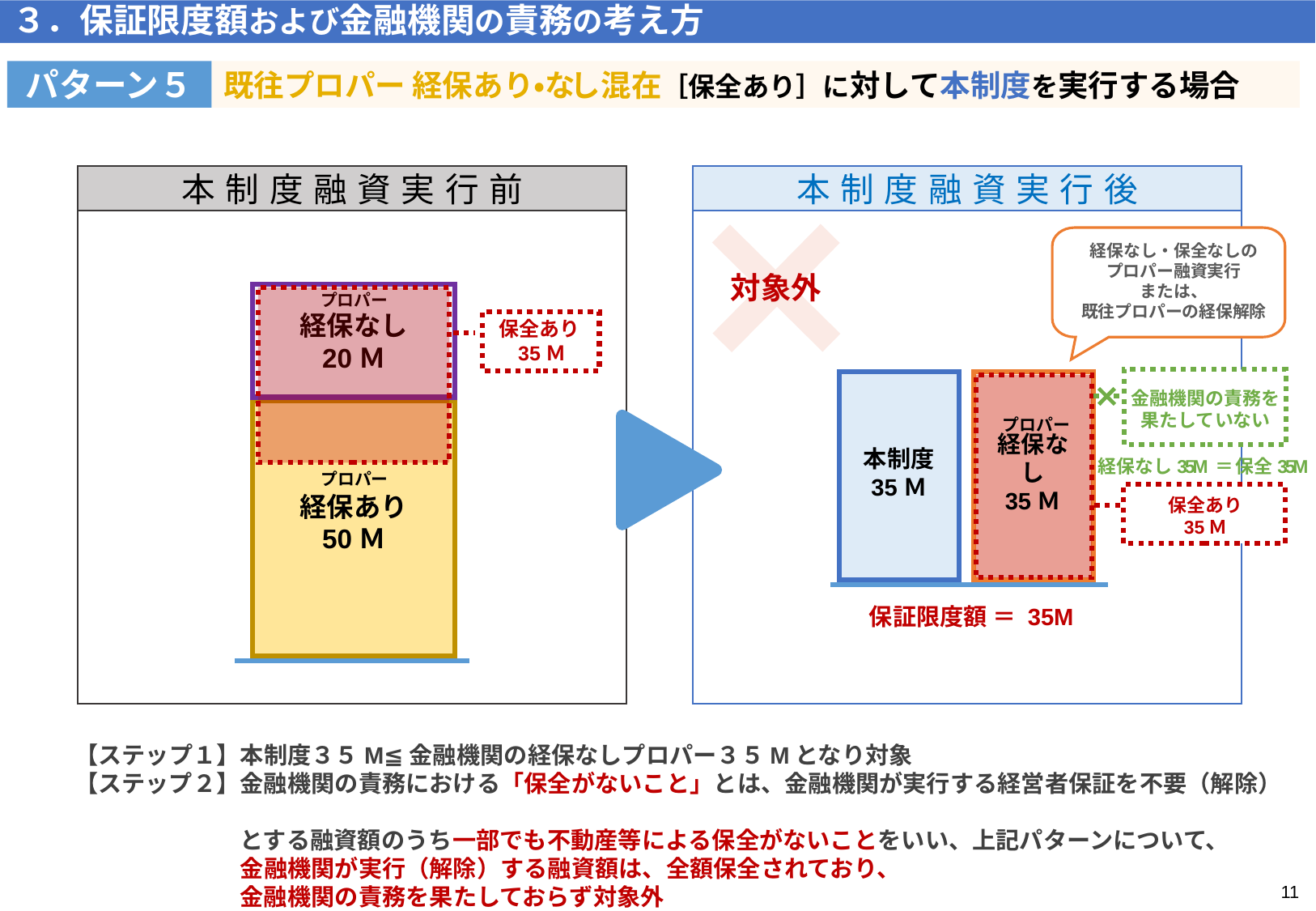

３．保証限度額および金融機関の責務の考え方
パターン５
既往プロパー 経保あり・なし混在［保全あり］に対して本制度を実行する場合
本制度融資実行前

本制度融資実行後

対象外

経保なし・保全なしの
プロパー融資実行
または、
既往プロパーの経保解除
プロパー
経保なし
20Ｍ

保全あり35Ｍ

金融機関の責務を
果たしていない

経保あり
50Ｍ

プロパー

本制度
35Ｍ
経保なし
35Ｍ
経保なし35M ＝ 保全35M
プロパー

保全あり
35Ｍ
保証限度額 ＝ 35M
【ステップ１】本制度３５M≦金融機関の経保なしプロパー３５Mとなり対象
【ステップ２】金融機関の責務における「保全がないこと」とは、金融機関が実行する経営者保証を不要（解除）
　　　　　　　とする融資額のうち一部でも不動産等による保全がないことをいい、上記パターンについて、
　　　　　　　金融機関が実行（解除）する融資額は、全額保全されており、
　　　　　　　金融機関の責務を果たしておらず対象外
11